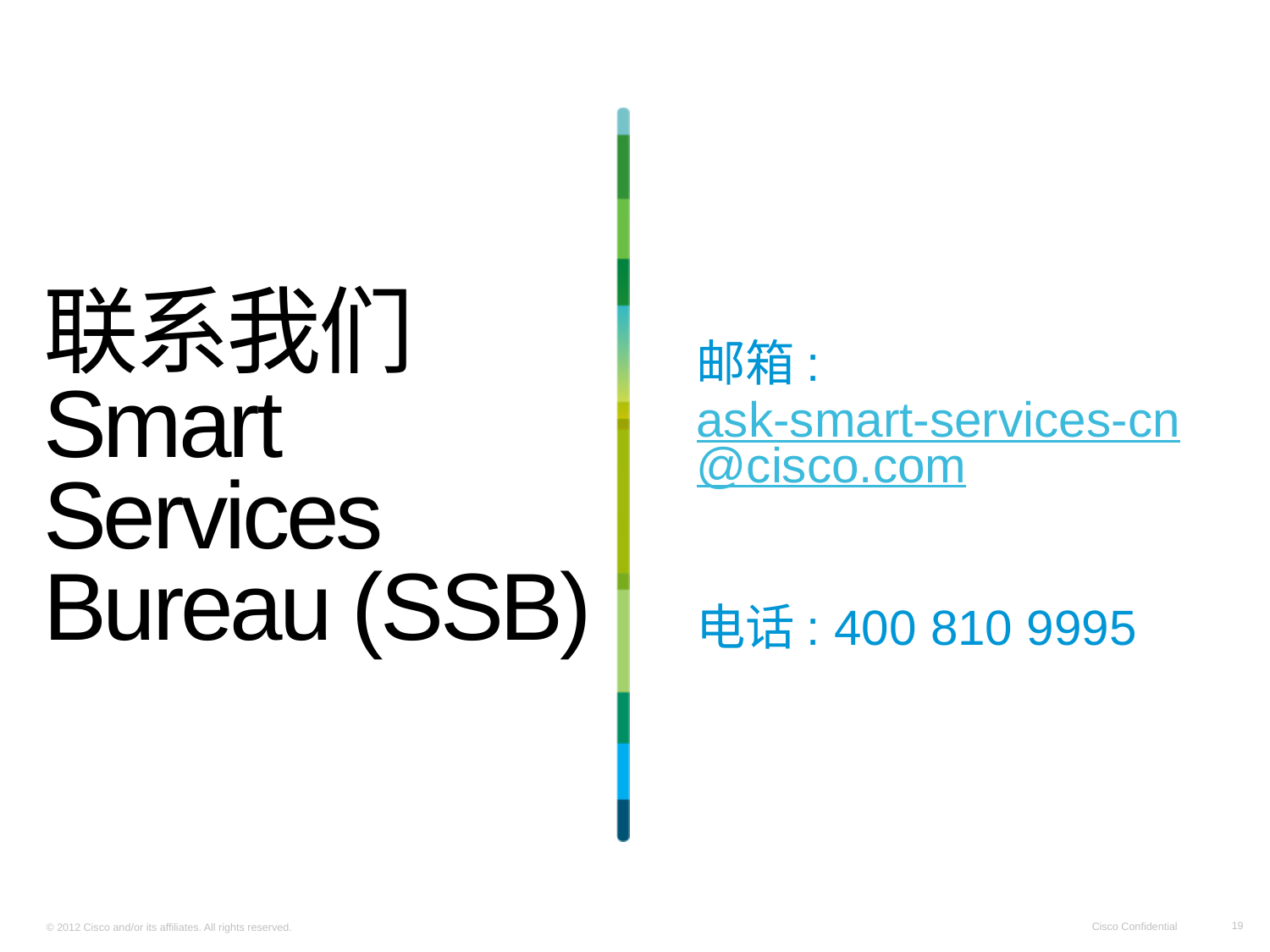

邮箱: ask-smart-services-cn@cisco.com

电话: 400 810 9995
# 联系我们 Smart Services Bureau (SSB)